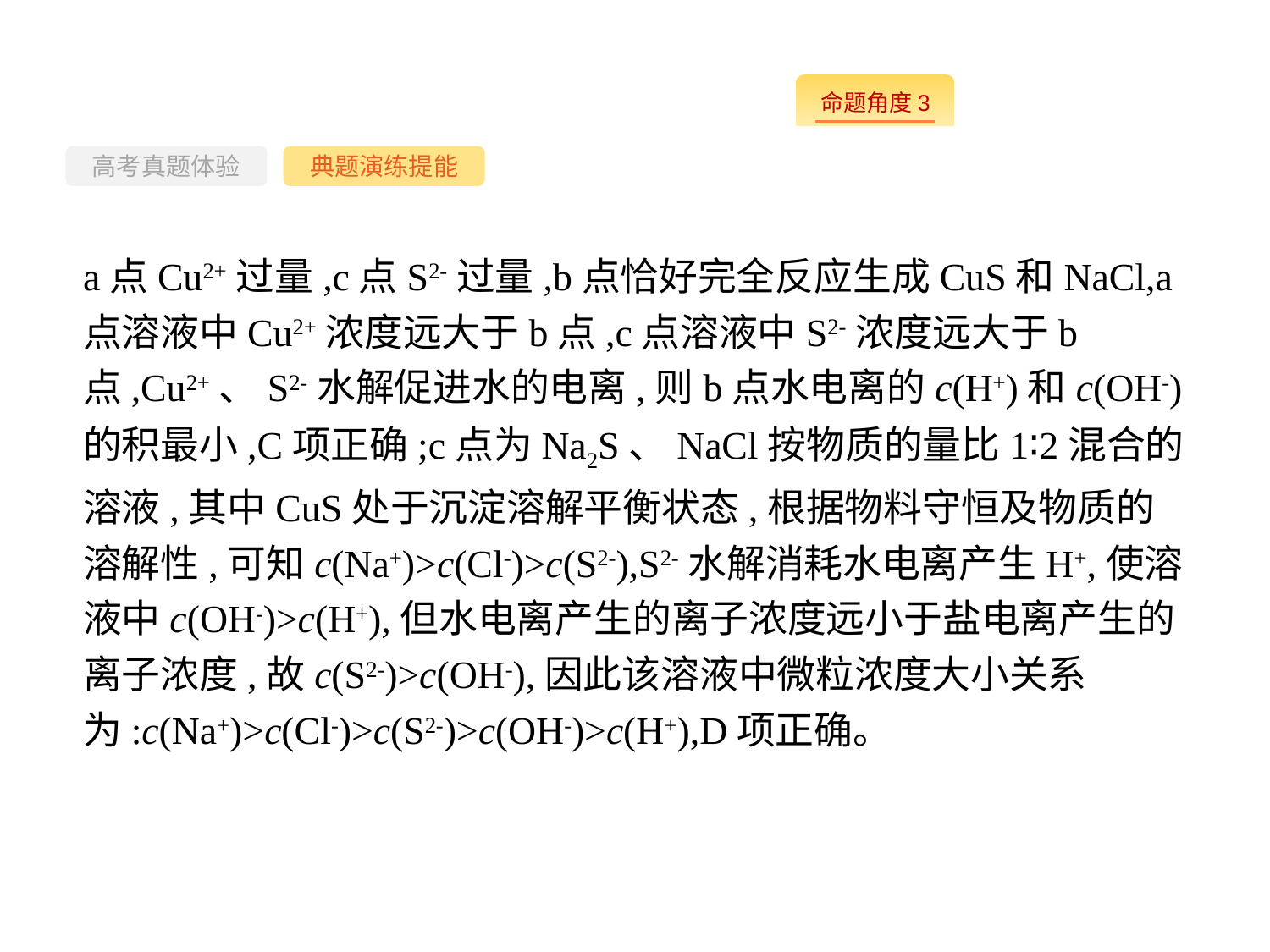

-64-
高考真题体验
典题演练提能
a点Cu2+过量,c点S2-过量,b点恰好完全反应生成CuS和NaCl,a点溶液中Cu2+浓度远大于b点,c点溶液中S2-浓度远大于b点,Cu2+、S2-水解促进水的电离,则b点水电离的c(H+)和c(OH-)的积最小,C项正确;c点为Na2S、NaCl按物质的量比1∶2混合的溶液,其中CuS处于沉淀溶解平衡状态,根据物料守恒及物质的溶解性,可知c(Na+)>c(Cl-)>c(S2-),S2-水解消耗水电离产生H+,使溶液中c(OH-)>c(H+),但水电离产生的离子浓度远小于盐电离产生的离子浓度,故c(S2-)>c(OH-),因此该溶液中微粒浓度大小关系为:c(Na+)>c(Cl-)>c(S2-)>c(OH-)>c(H+),D项正确。